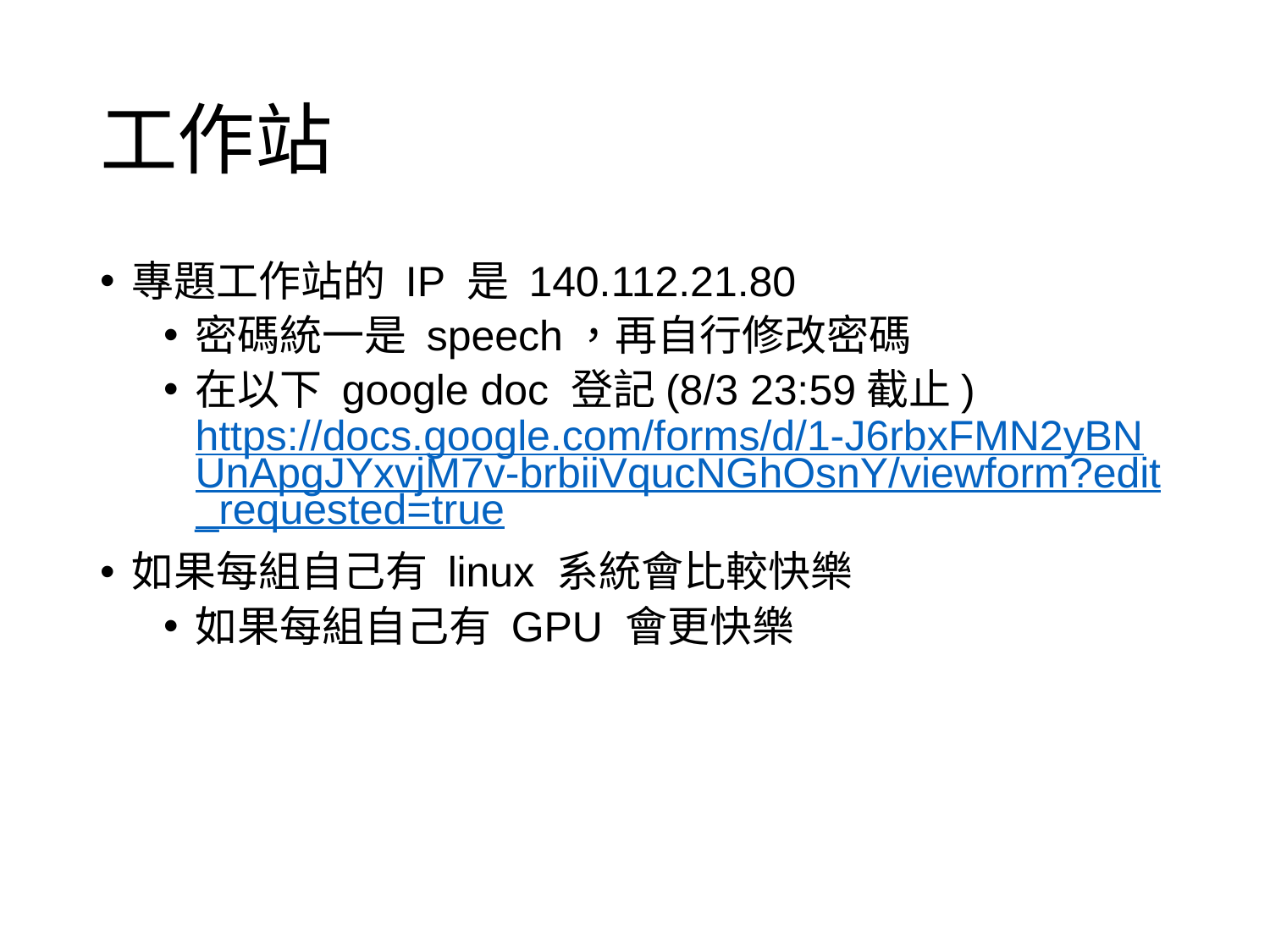

# 工作站
專題工作站的 IP 是 140.112.21.80
密碼統一是 speech，再自行修改密碼
在以下 google doc 登記(8/3 23:59截止)
https://docs.google.com/forms/d/1-J6rbxFMN2yBNUnApgJYxvjM7v-brbiiVqucNGhOsnY/viewform?edit_requested=true
如果每組自己有 linux 系統會比較快樂
如果每組自己有 GPU 會更快樂